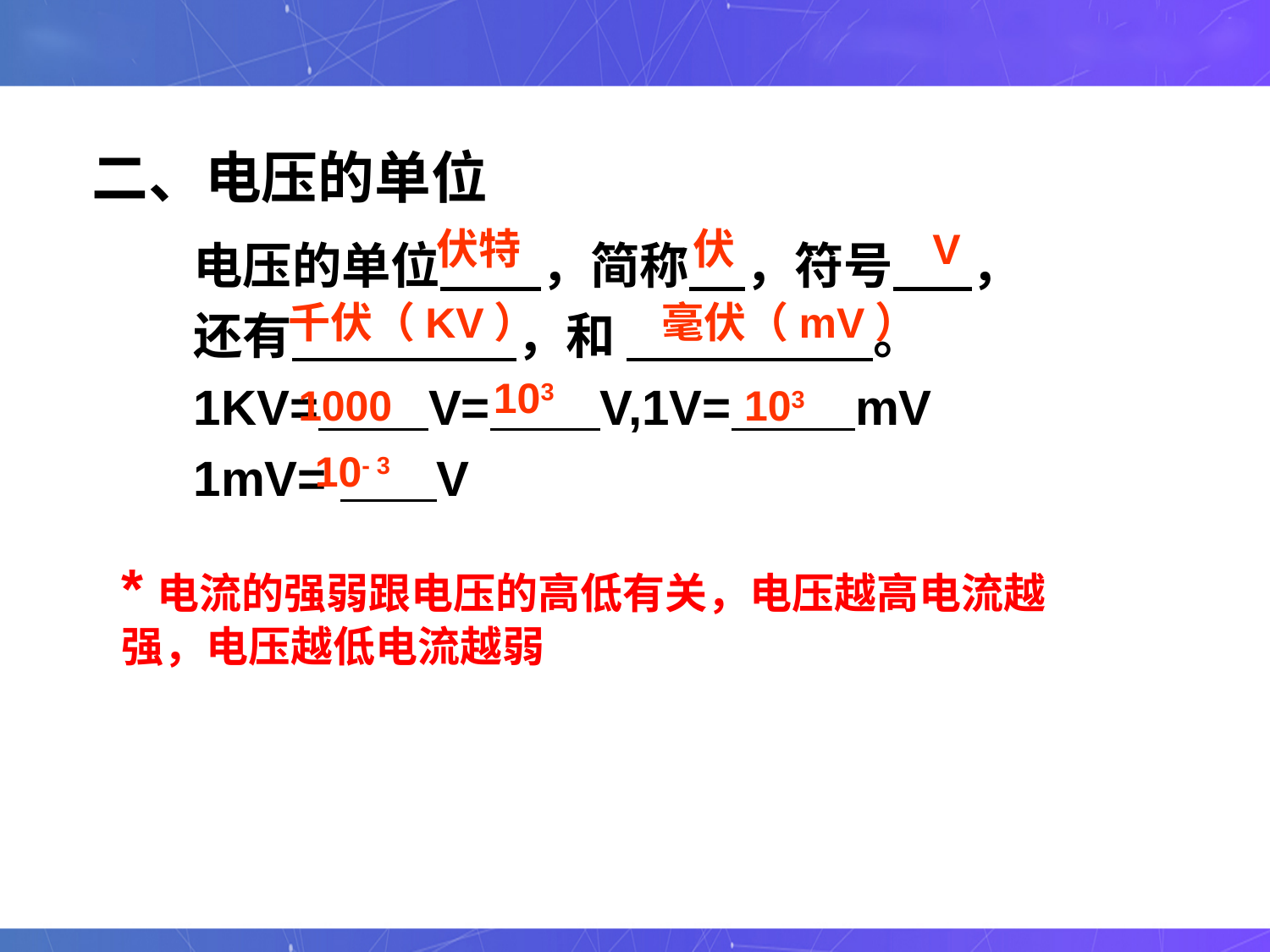

二、电压的单位
电压的单位         ，简称     ，符号       ，
还有                    ，和                       。
1KV=        V=        V,1V=         mV
1mV=        V
伏特
伏
V
千伏（KV）
毫伏（mV）
103
1000
103
10- 3
*电流的强弱跟电压的高低有关，电压越高电流越强，电压越低电流越弱